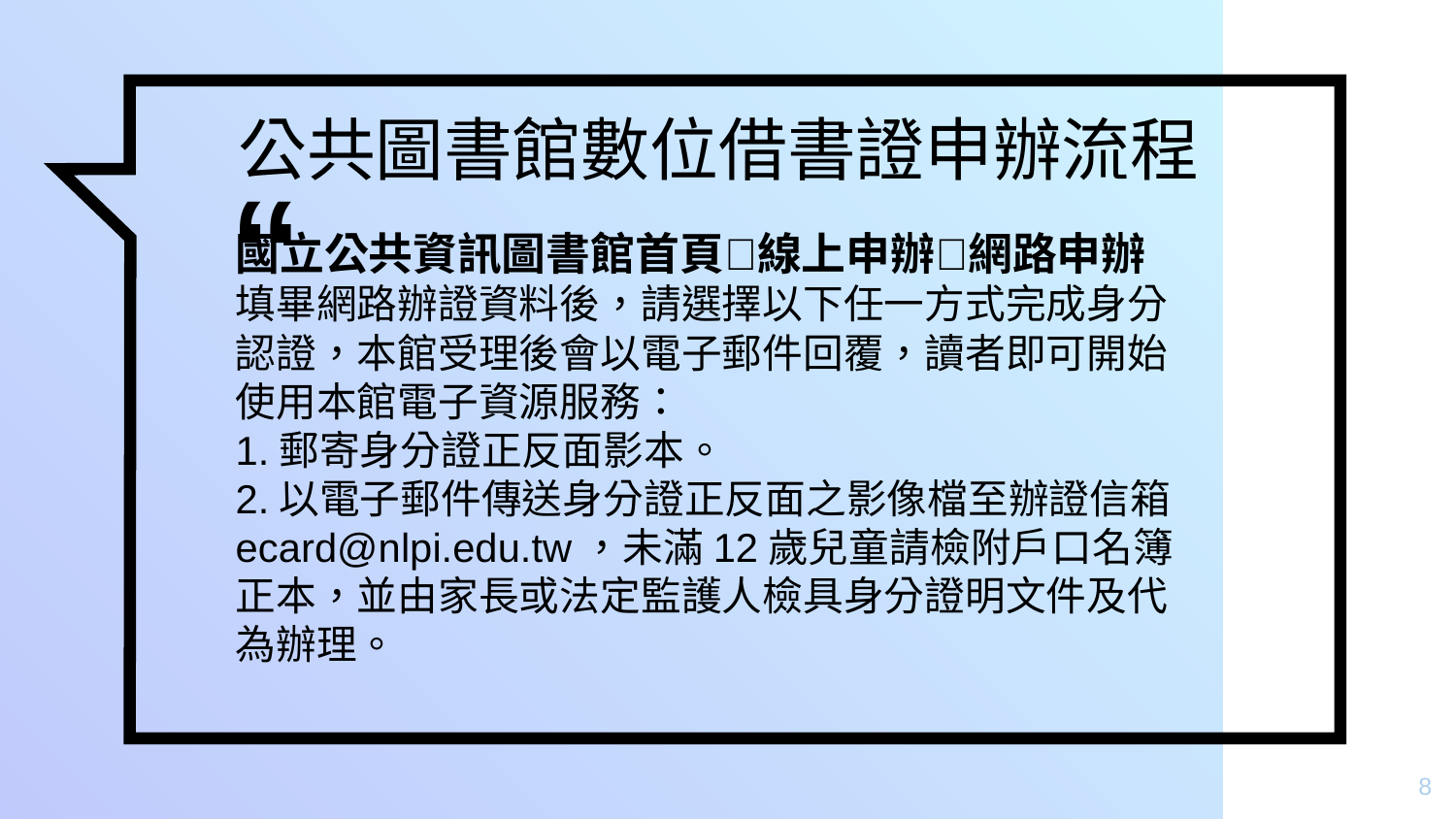

公共圖書館數位借書證申辦流程

國立公共資訊圖書館首頁→線上申辦→網路申辦
填畢網路辦證資料後，請選擇以下任一方式完成身分認證，本館受理後會以電子郵件回覆，讀者即可開始使用本館電子資源服務：
1.郵寄身分證正反面影本。
2.以電子郵件傳送身分證正反面之影像檔至辦證信箱ecard@nlpi.edu.tw，未滿12歲兒童請檢附戶口名簿正本，並由家長或法定監護人檢具身分證明文件及代為辦理。
8